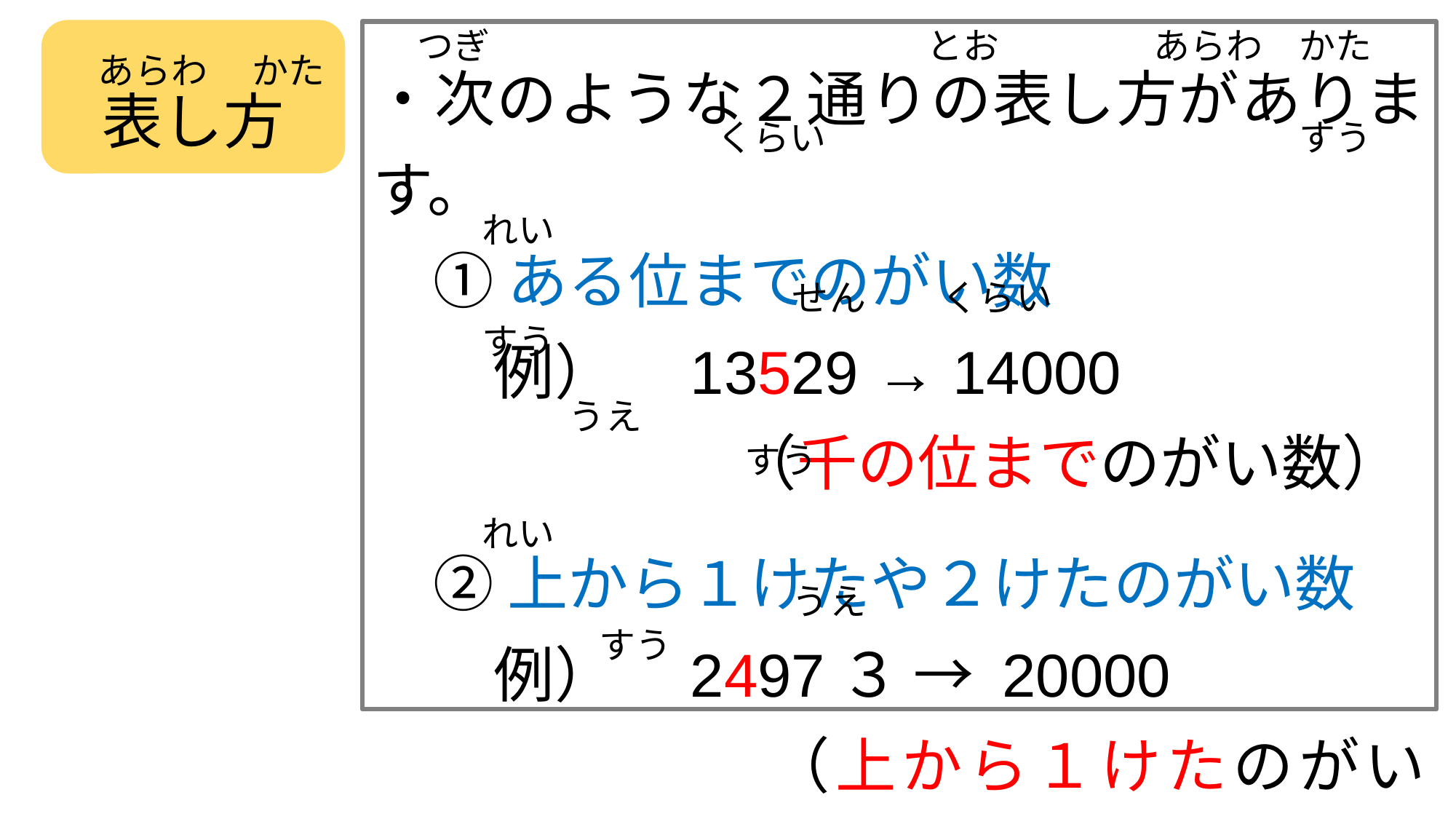

・次のような２通りの表し方があります。
　① ある位までのがい数
　　例）　13529 → 14000
　　　　　　（千の位までのがい数）

　② 上から１けたや２けたのがい数
　　例）　2497３ → 20000
　　　　　　（上から１けたのがい数）

表し方
　 つぎ　　　　　　　　　　　　とお　　　　 あらわ　かた
　 あらわ　 かた
　　　　　　 　　　 くらい　　　　　　　　　　　　　すう
　　　れい
　　　　　　　　　　 　せん　　くらい　　　　　　　　　　　　　すう
　　　　　 うえ　　　　　　　　　　　　　　　　　　　　　　　 　　　　　　　　すう
　　　れい
　　　　　　　　　　 　うえ　　　　　　　　　　　　　　　　　　　　　 すう